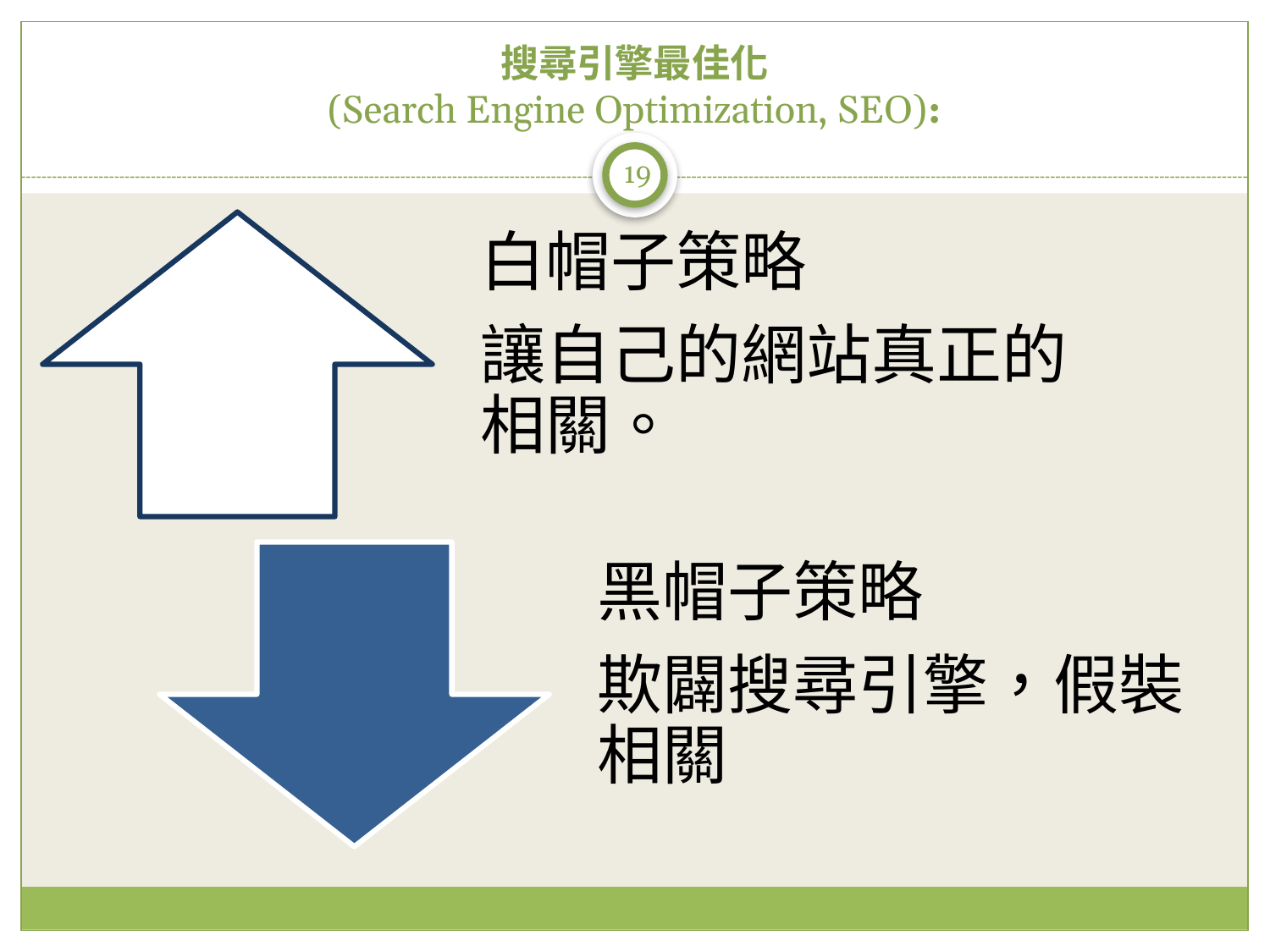

# 搜尋引擎最佳化 (Search Engine Optimization, SEO):
19
白帽子策略
讓自己的網站真正的相關。
黑帽子策略
欺闢搜尋引擎，假裝相關